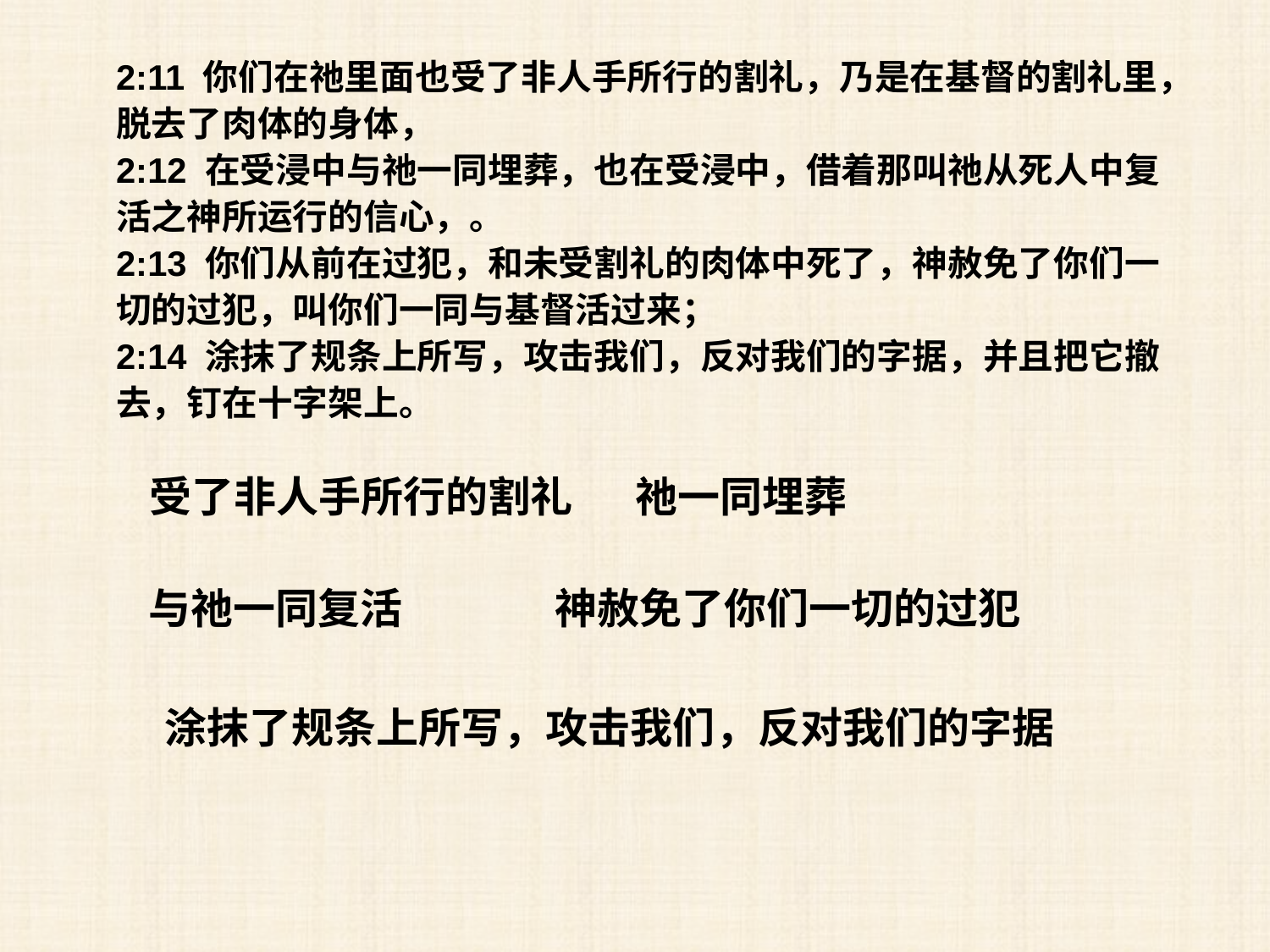

2:11 你们在祂里面也受了非人手所行的割礼，乃是在基督的割礼里，脱去了肉体的身体，
2:12 在受浸中与祂一同埋葬，也在受浸中，借着那叫祂从死人中复活之神所运行的信心，。
2:13 你们从前在过犯，和未受割礼的肉体中死了，神赦免了你们一切的过犯，叫你们一同与基督活过来；
2:14 涂抹了规条上所写，攻击我们，反对我们的字据，并且把它撤去，钉在十字架上。
受了非人手所行的割礼
祂一同埋葬
与祂一同复活
神赦免了你们一切的过犯
 涂抹了规条上所写，攻击我们，反对我们的字据